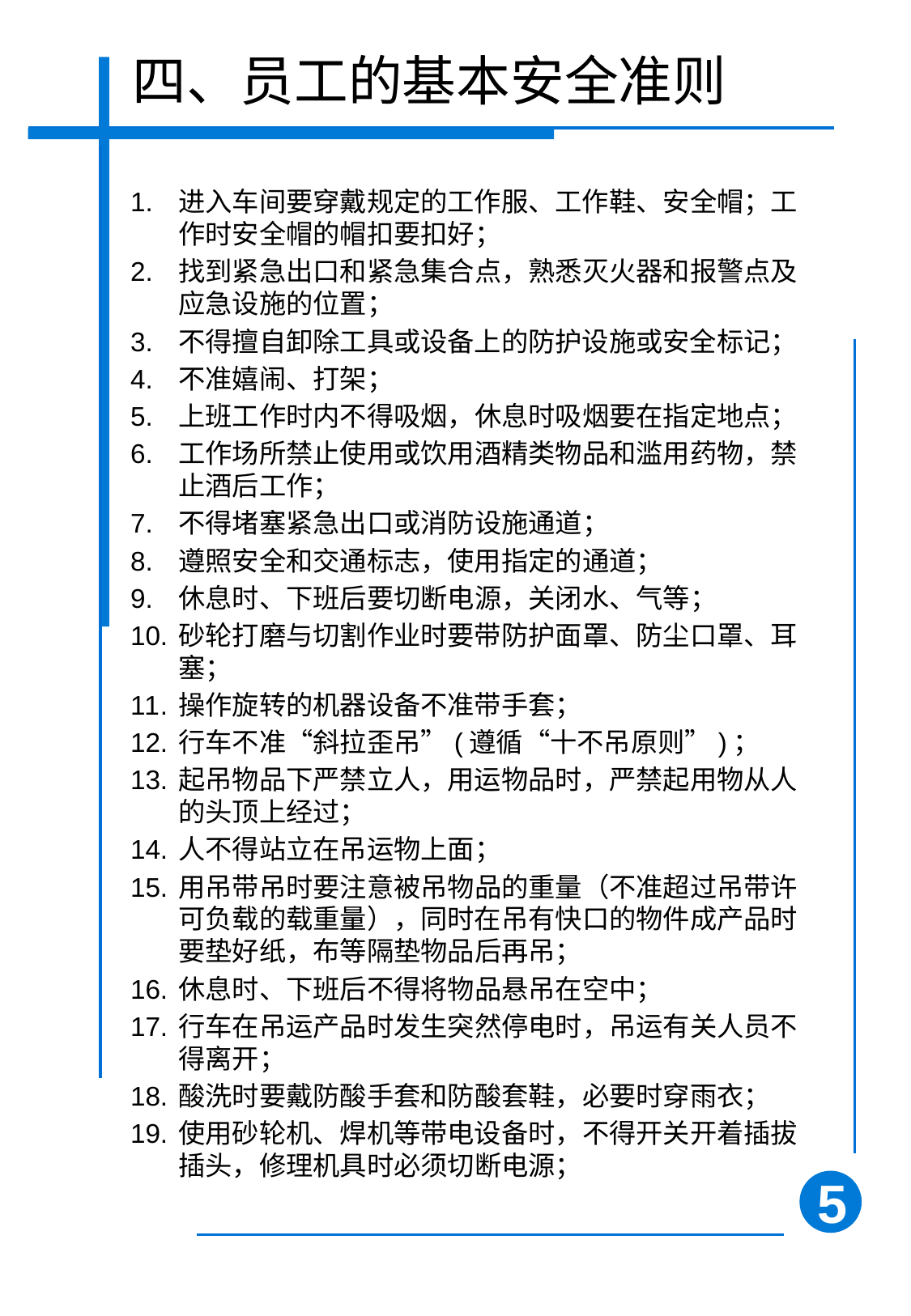

四、员工的基本安全准则

进入车间要穿戴规定的工作服、工作鞋、安全帽；工作时安全帽的帽扣要扣好；
找到紧急出口和紧急集合点，熟悉灭火器和报警点及应急设施的位置；
不得擅自卸除工具或设备上的防护设施或安全标记；
不准嬉闹、打架；
上班工作时内不得吸烟，休息时吸烟要在指定地点；
工作场所禁止使用或饮用酒精类物品和滥用药物，禁止酒后工作；
不得堵塞紧急出口或消防设施通道；
遵照安全和交通标志，使用指定的通道；
休息时、下班后要切断电源，关闭水、气等；
砂轮打磨与切割作业时要带防护面罩、防尘口罩、耳塞；
操作旋转的机器设备不准带手套；
行车不准“斜拉歪吊”(遵循“十不吊原则”)；
起吊物品下严禁立人，用运物品时，严禁起用物从人的头顶上经过；
人不得站立在吊运物上面；
用吊带吊时要注意被吊物品的重量（不准超过吊带许可负载的载重量），同时在吊有快口的物件成产品时要垫好纸，布等隔垫物品后再吊；
休息时、下班后不得将物品悬吊在空中；
行车在吊运产品时发生突然停电时，吊运有关人员不得离开；
酸洗时要戴防酸手套和防酸套鞋，必要时穿雨衣；
使用砂轮机、焊机等带电设备时，不得开关开着插拔插头，修理机具时必须切断电源；

5